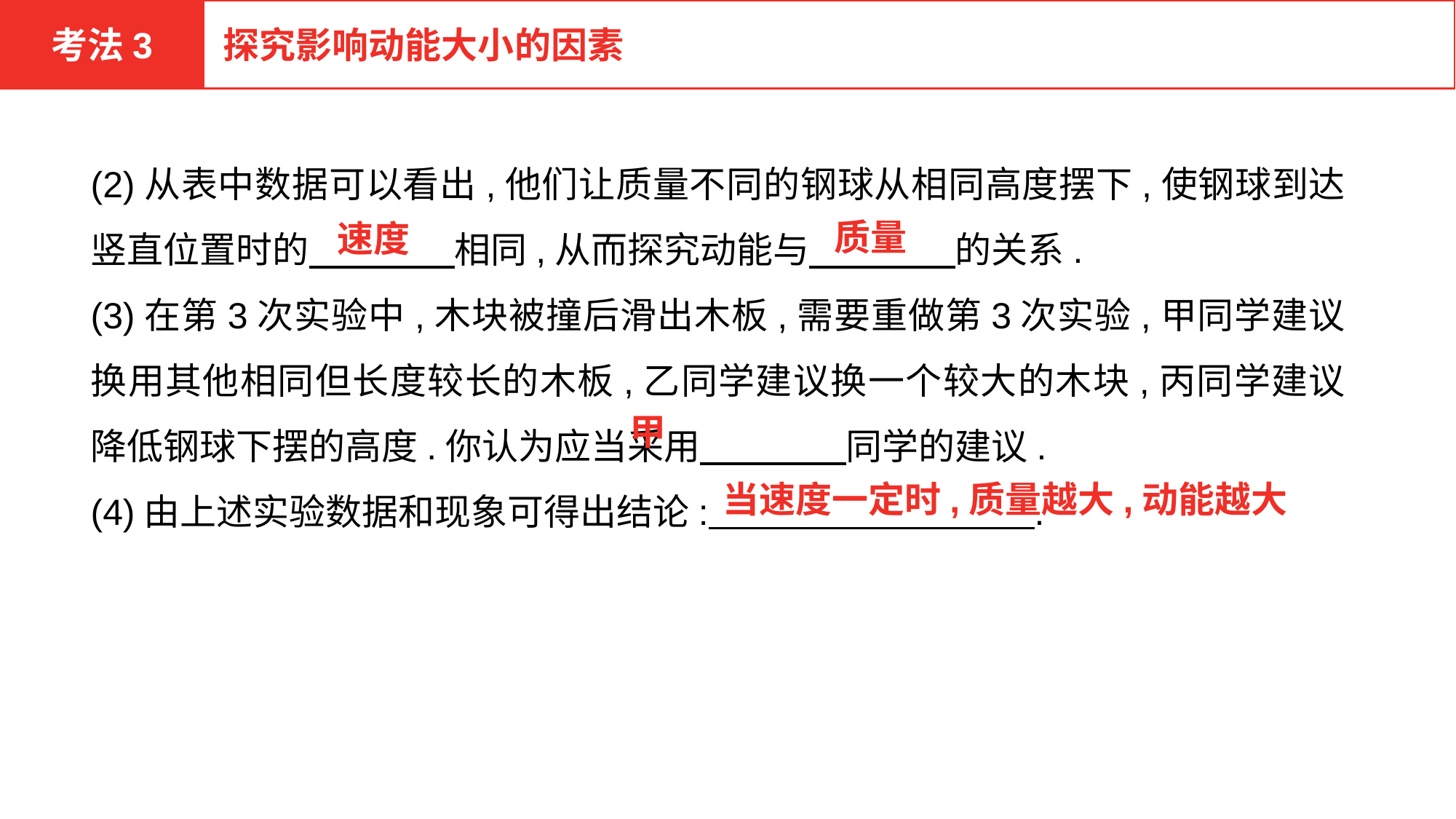

考法3
探究影响动能大小的因素
(2)从表中数据可以看出,他们让质量不同的钢球从相同高度摆下,使钢球到达竖直位置时的　　　　相同,从而探究动能与　　　　的关系.
(3)在第3次实验中,木块被撞后滑出木板,需要重做第3次实验,甲同学建议换用其他相同但长度较长的木板,乙同学建议换一个较大的木块,丙同学建议降低钢球下摆的高度.你认为应当采用　　　　同学的建议.
(4)由上述实验数据和现象可得出结论:                                .
质量
速度
甲
当速度一定时,质量越大,动能越大